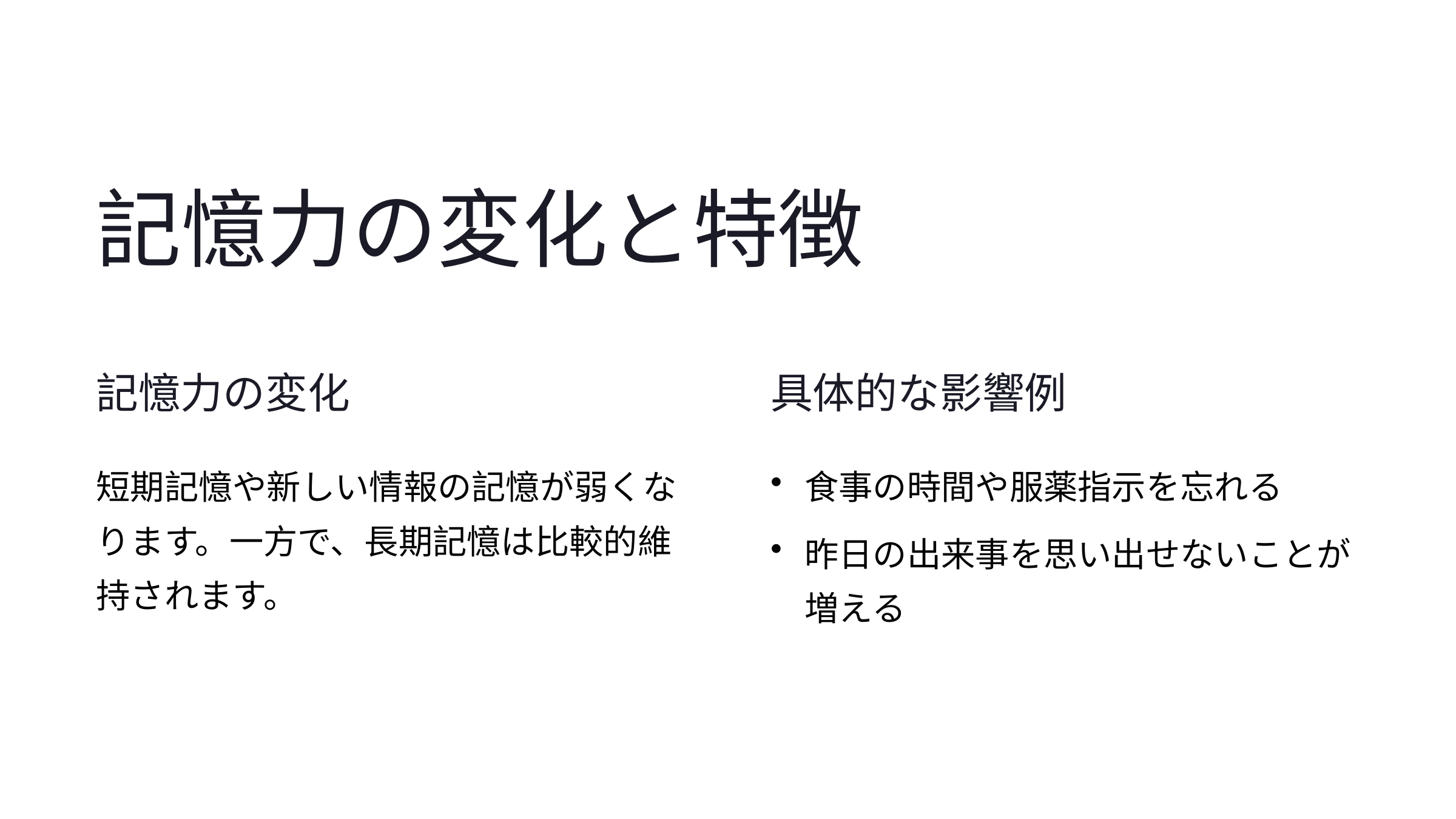

記憶力の変化と特徴
記憶力の変化
具体的な影響例
短期記憶や新しい情報の記憶が弱くなります。一方で、長期記憶は比較的維持されます。
食事の時間や服薬指示を忘れる
昨日の出来事を思い出せないことが増える